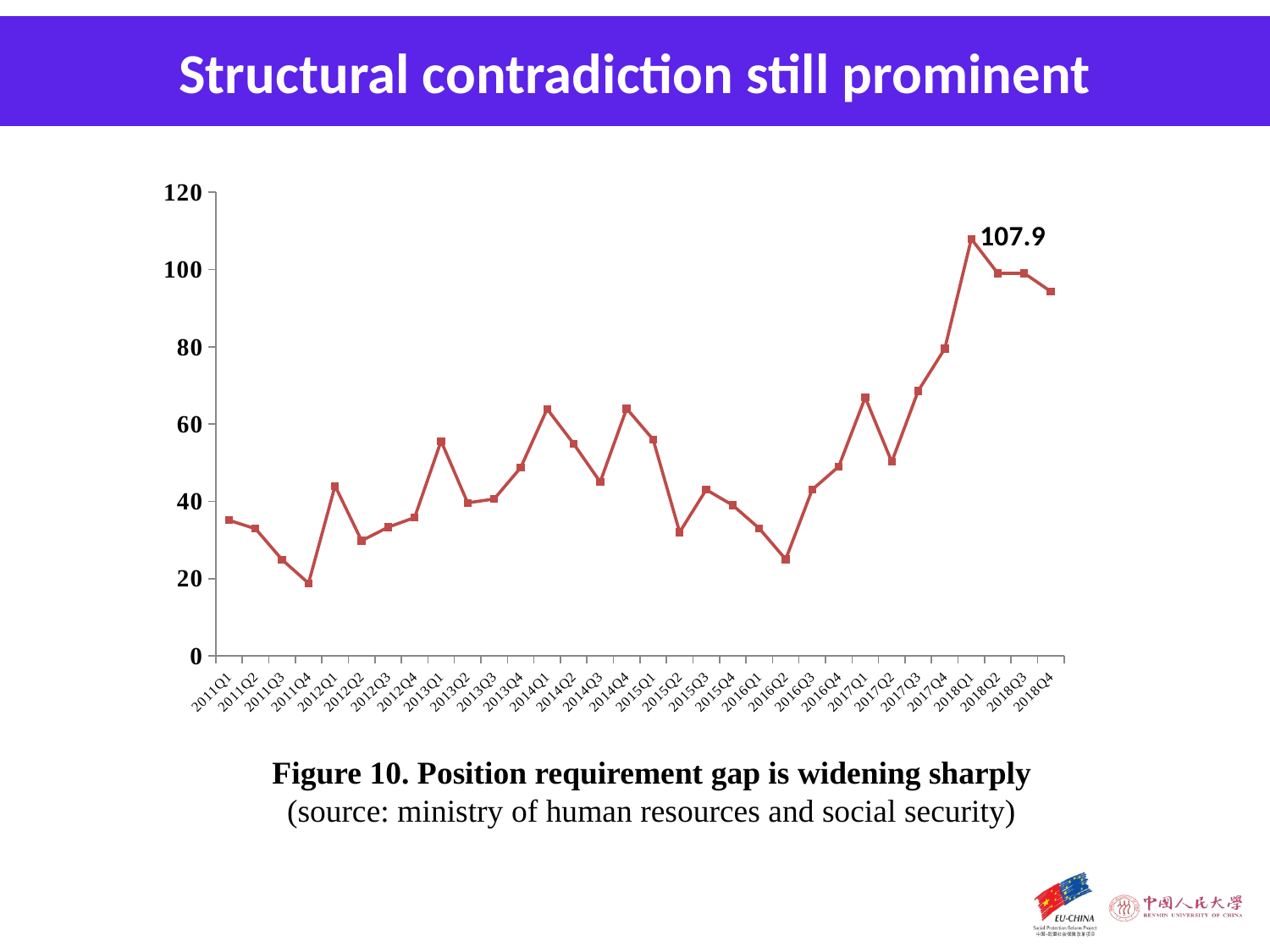

Structural contradiction still prominent

### Chart

| Category | 岗位需求缺口规模（万人） |
|---|---|
| 2011Q1 | 35.10000000000002 |
| 2011Q2 | 32.89999999999998 |
| 2011Q3 | 24.899999999999977 |
| 2011Q4 | 18.80000000000001 |
| 2012Q1 | 44.0 |
| 2012Q2 | 29.799999999999955 |
| 2012Q3 | 33.299999999999955 |
| 2012Q4 | 35.799999999999955 |
| 2013Q1 | 55.60000000000002 |
| 2013Q2 | 39.60000000000002 |
| 2013Q3 | 40.59999999999991 |
| 2013Q4 | 48.69999999999999 |
| 2014Q1 | 63.90000000000009 |
| 2014Q2 | 54.89999999999998 |
| 2014Q3 | 45.0 |
| 2014Q4 | 64.0 |
| 2015Q1 | 56.0 |
| 2015Q2 | 32.0 |
| 2015Q3 | 43.0 |
| 2015Q4 | 39.0 |
| 2016Q1 | 33.0 |
| 2016Q2 | 25.0 |
| 2016Q3 | 43.0 |
| 2016Q4 | 49.0 |
| 2017Q1 | 66.89999999999998 |
| 2017Q2 | 50.200000000000045 |
| 2017Q3 | 68.60000000000002 |
| 2017Q4 | 79.5 |
| 2018Q1 | 107.89999999999998 |
| 2018Q2 | 99.0 |
| 2018Q3 | 99.0 |
| 2018Q4 | 94.30000000000001 |
Figure 10. Position requirement gap is widening sharply
(source: ministry of human resources and social security)